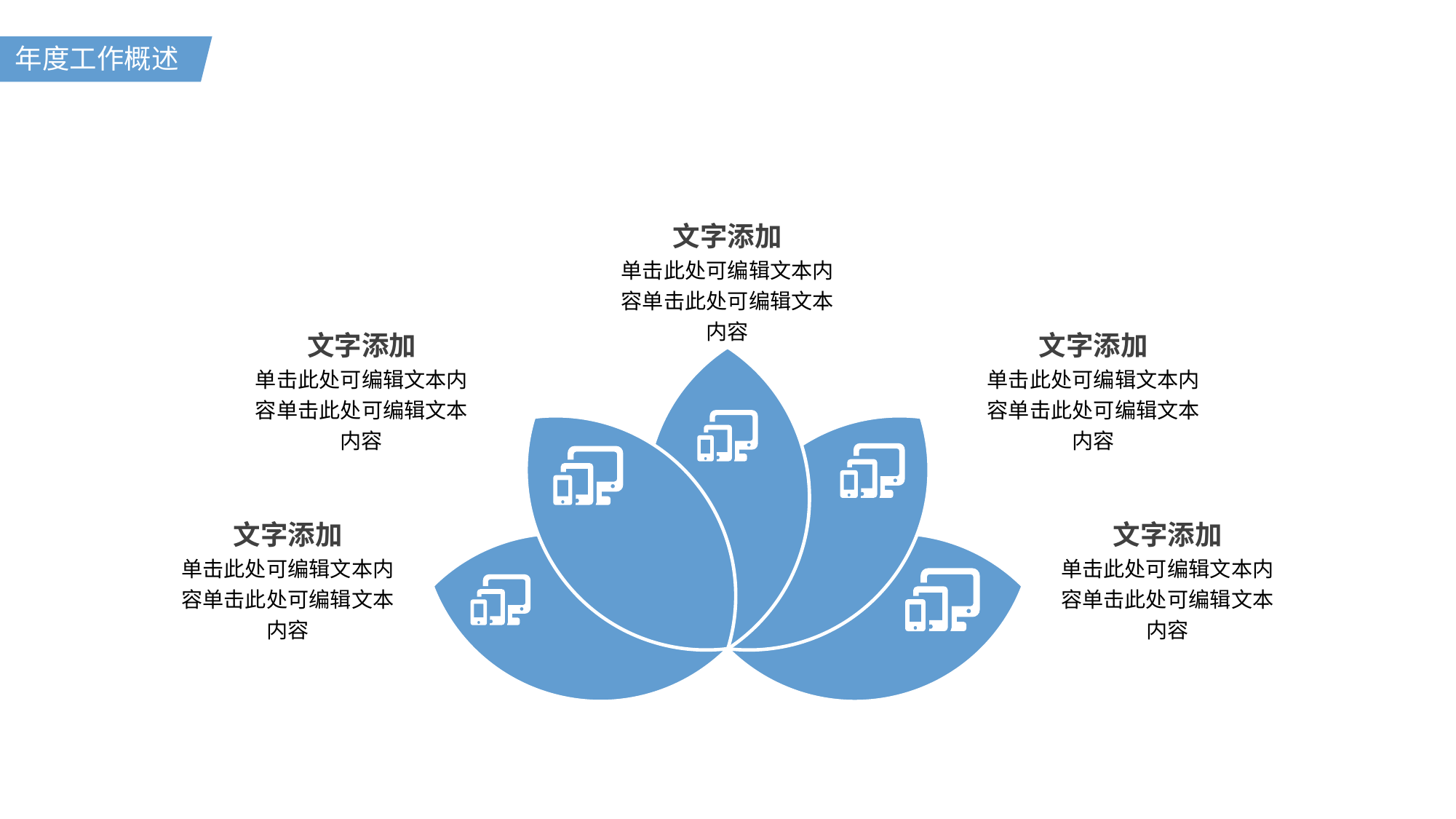

年度工作概述
文字添加
单击此处可编辑文本内容单击此处可编辑文本内容
文字添加
单击此处可编辑文本内容单击此处可编辑文本内容
文字添加
单击此处可编辑文本内容单击此处可编辑文本内容

文字添加
单击此处可编辑文本内容单击此处可编辑文本内容
文字添加
单击此处可编辑文本内容单击此处可编辑文本内容